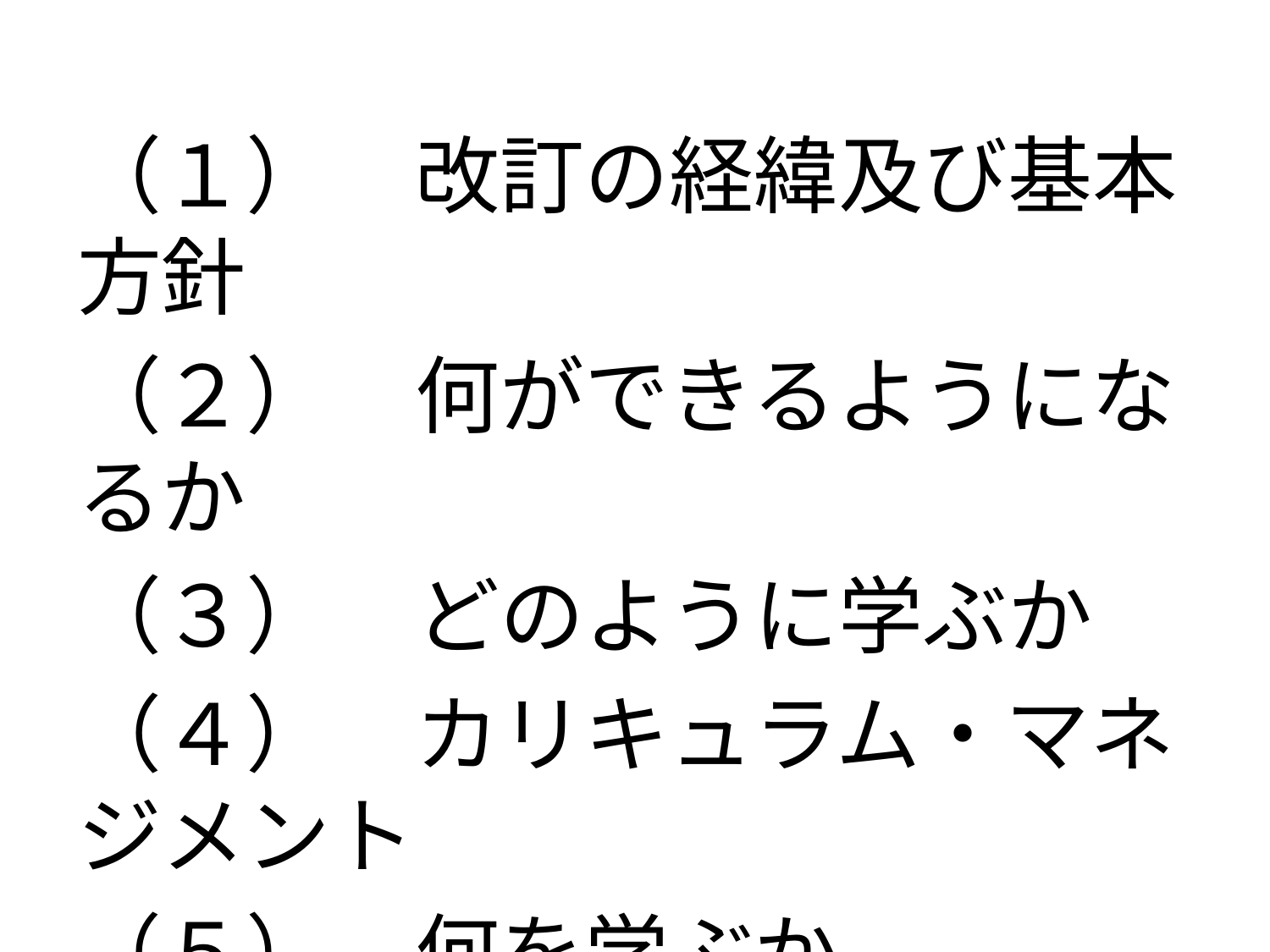

（１）　改訂の経緯及び基本方針
（２）　何ができるようになるか
（３）　どのように学ぶか
（４）　カリキュラム・マネジメント
（５）　何を学ぶか
（６）　何が身に付いたか